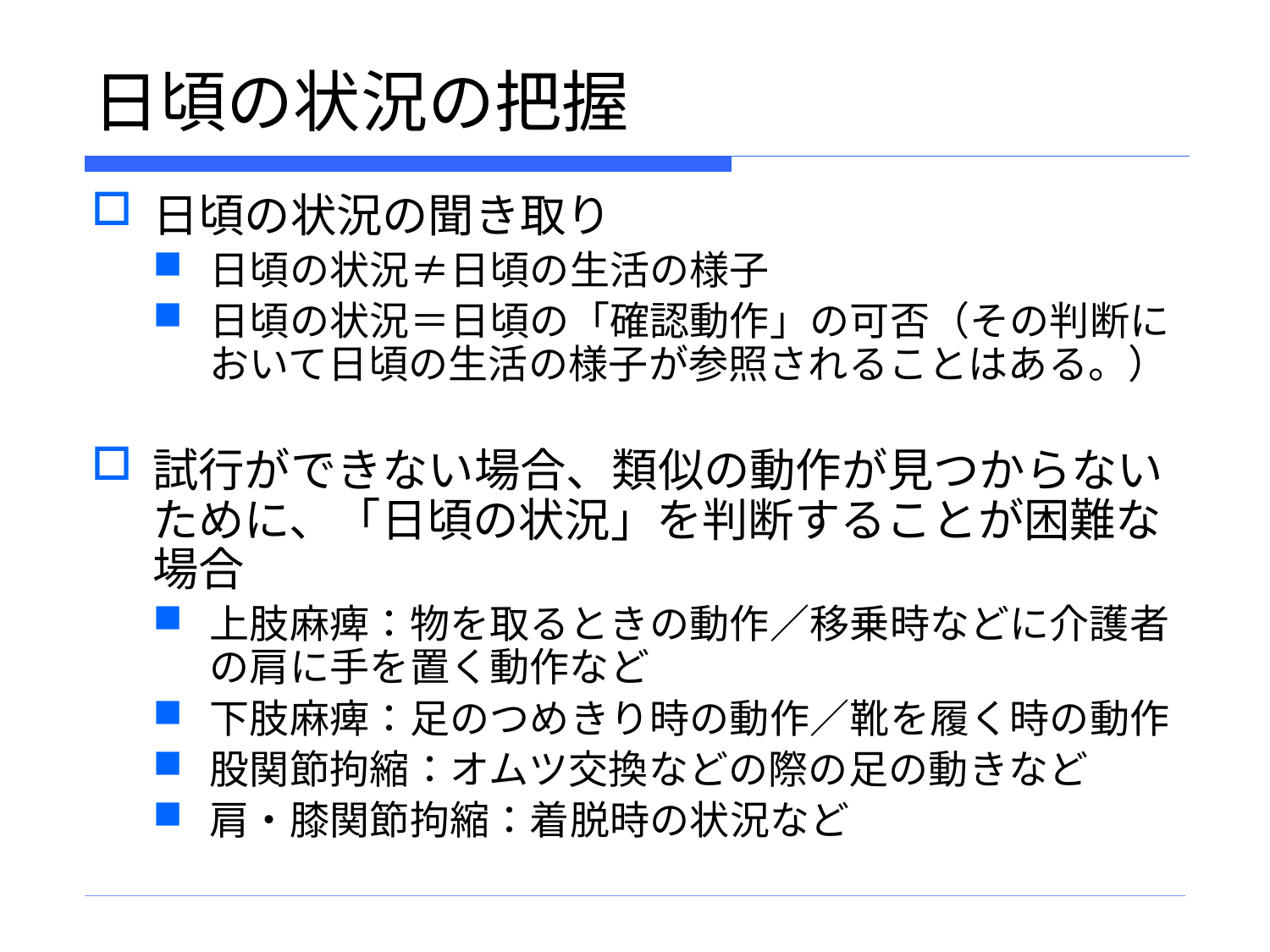

# 日頃の状況の把握
日頃の状況の聞き取り
日頃の状況≠日頃の生活の様子
日頃の状況＝日頃の「確認動作」の可否（その判断において日頃の生活の様子が参照されることはある。）

試行ができない場合、類似の動作が見つからないために、「日頃の状況」を判断することが困難な場合
上肢麻痺：物を取るときの動作／移乗時などに介護者の肩に手を置く動作など
下肢麻痺：足のつめきり時の動作／靴を履く時の動作
股関節拘縮：オムツ交換などの際の足の動きなど
肩・膝関節拘縮：着脱時の状況など